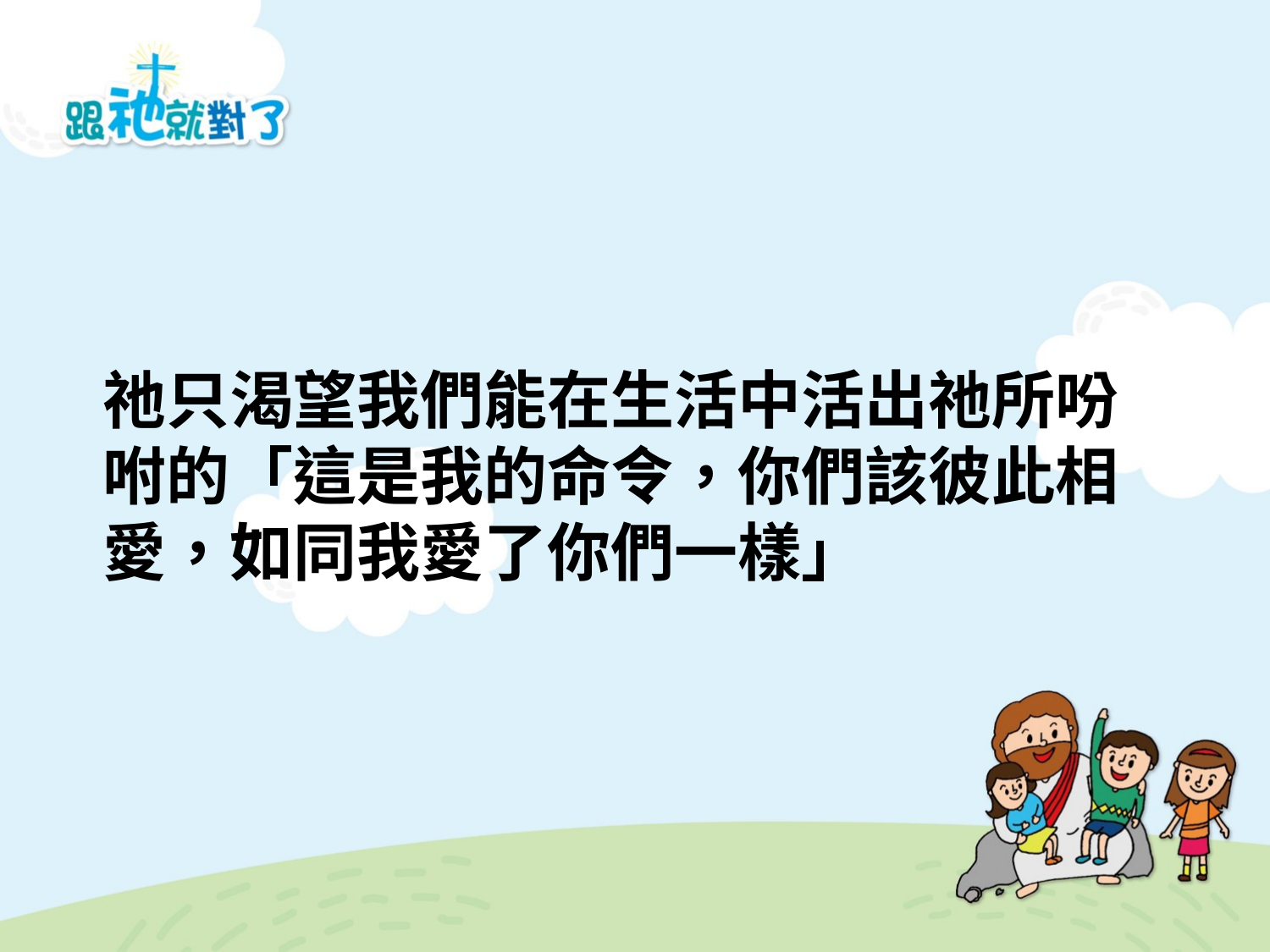

祂只渴望我們能在生活中活出祂所吩咐的「這是我的命令，你們該彼此相愛，如同我愛了你們一樣」